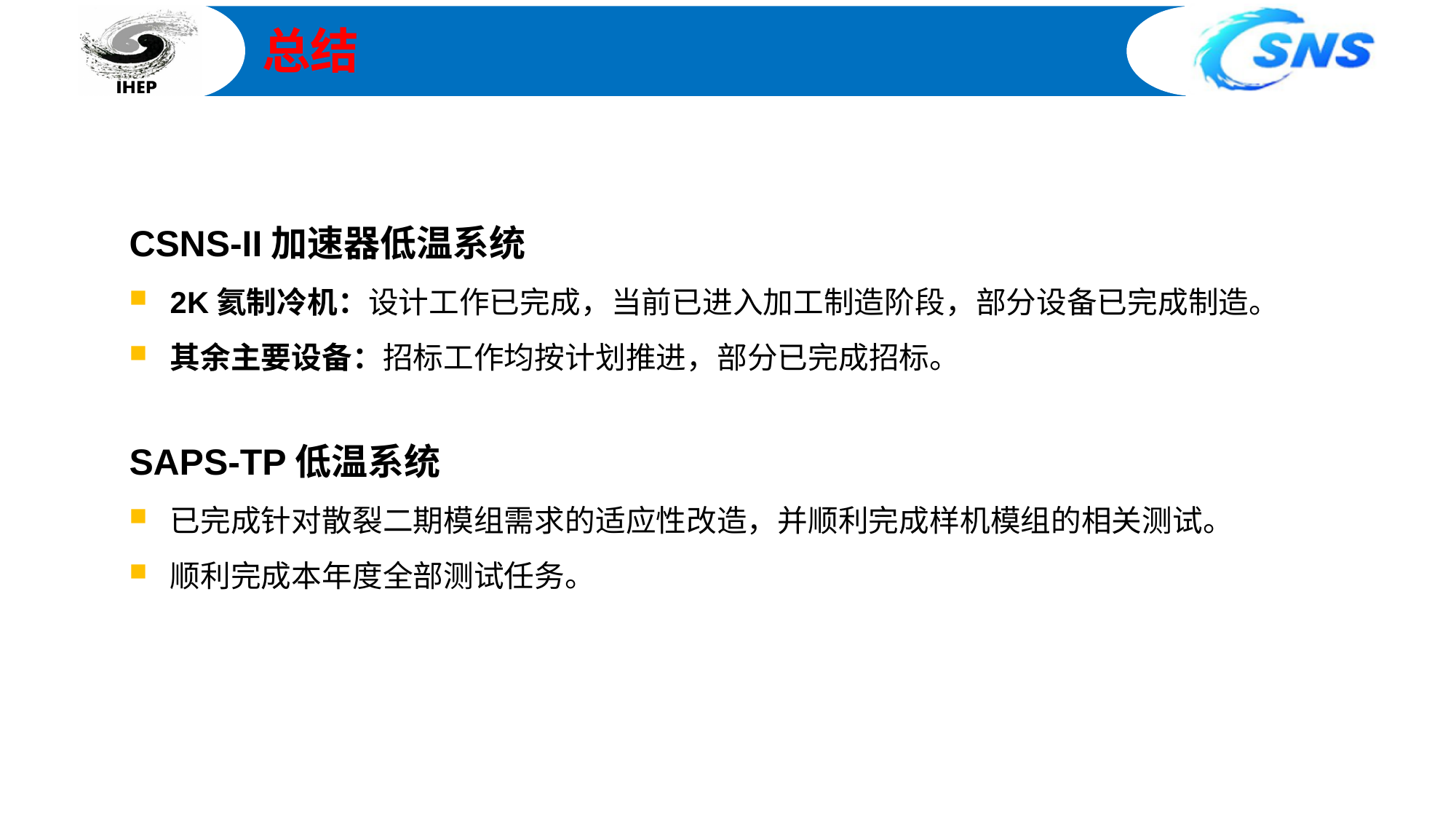

总结
CSNS-II加速器低温系统
2K氦制冷机：设计工作已完成，当前已进入加工制造阶段，部分设备已完成制造。
其余主要设备：招标工作均按计划推进，部分已完成招标。

SAPS-TP低温系统
已完成针对散裂二期模组需求的适应性改造，并顺利完成样机模组的相关测试。
顺利完成本年度全部测试任务。